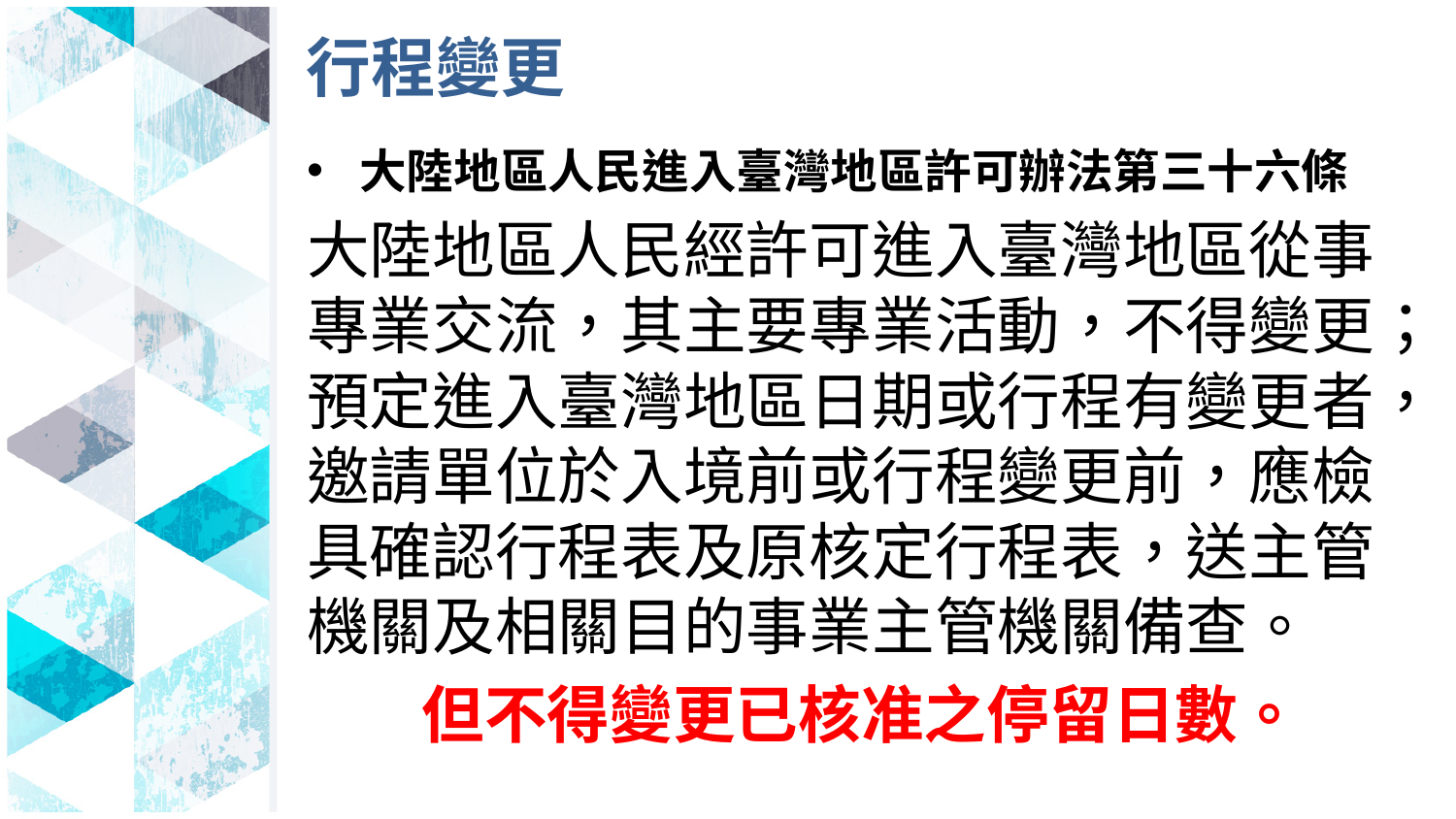

行程變更
大陸地區人民進入臺灣地區許可辦法第三十六條
大陸地區人民經許可進入臺灣地區從事專業交流，其主要專業活動，不得變更；預定進入臺灣地區日期或行程有變更者，邀請單位於入境前或行程變更前，應檢具確認行程表及原核定行程表，送主管機關及相關目的事業主管機關備查。
       但不得變更已核准之停留日數。